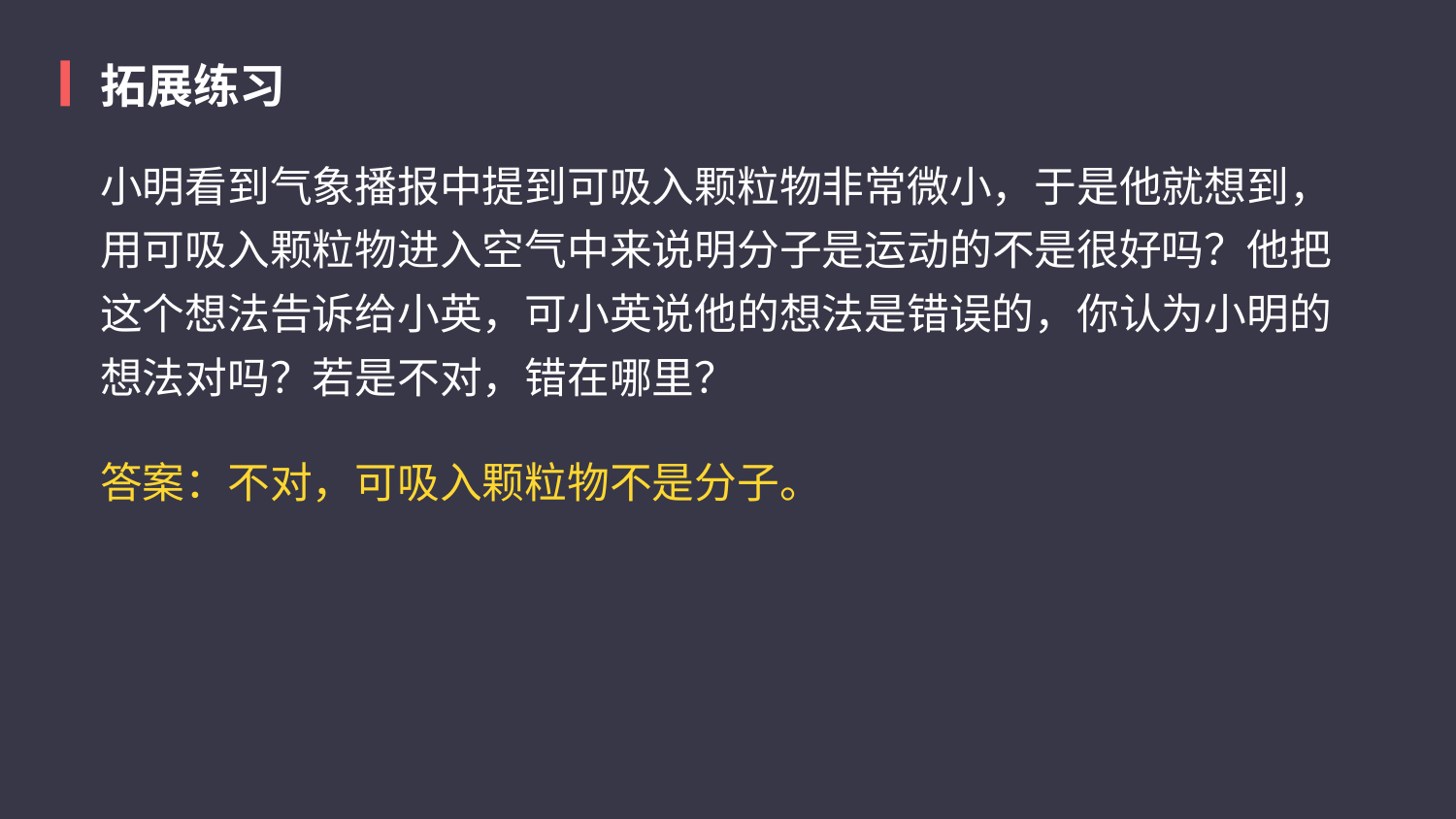

拓展练习

小明看到气象播报中提到可吸入颗粒物非常微小，于是他就想到，用可吸入颗粒物进入空气中来说明分子是运动的不是很好吗？他把这个想法告诉给小英，可小英说他的想法是错误的，你认为小明的想法对吗？若是不对，错在哪里？
答案：不对，可吸入颗粒物不是分子。